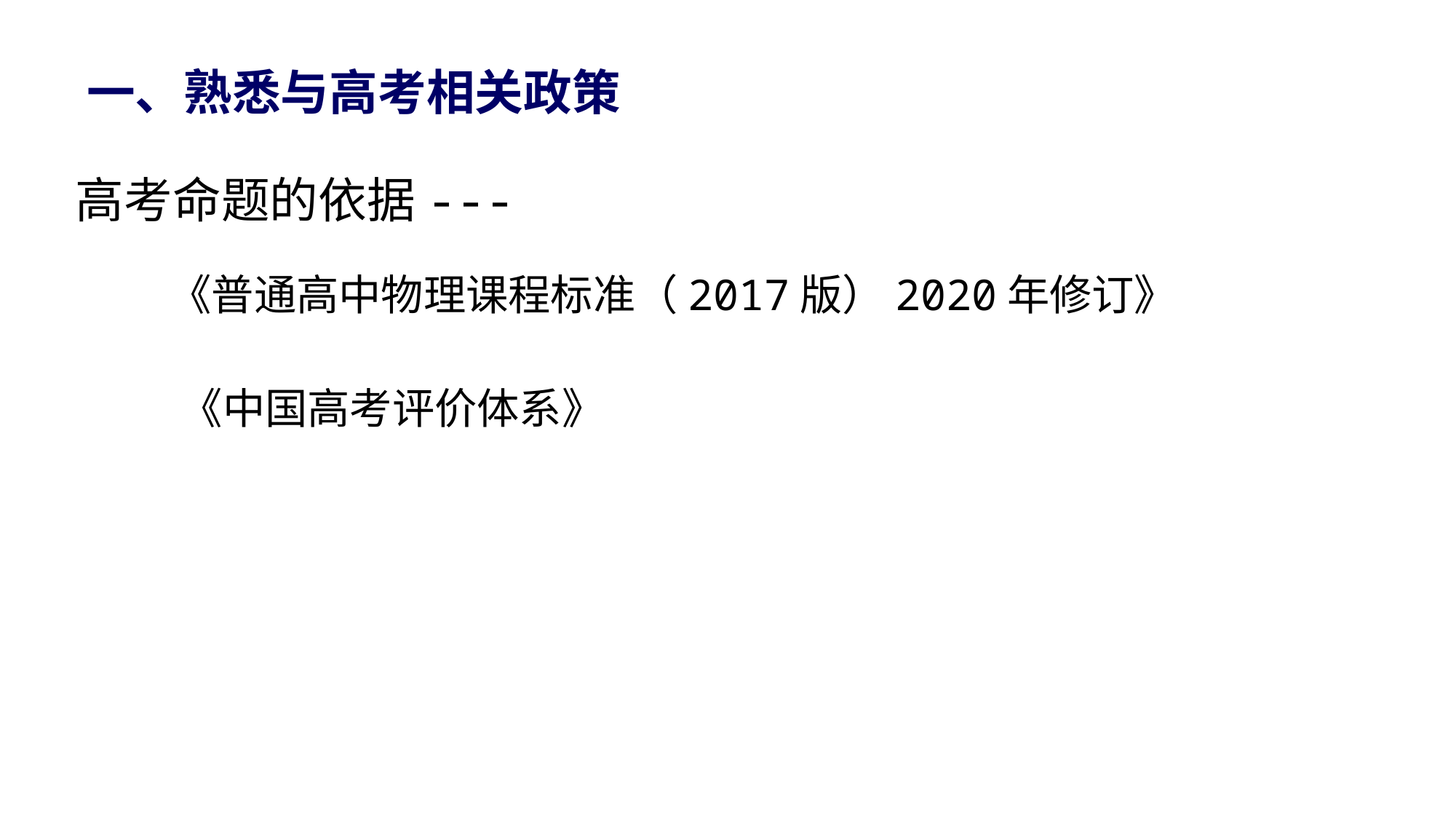

# 一、熟悉与高考相关政策
高考命题的依据---
《普通高中物理课程标准（2017版）2020年修订》
《中国高考评价体系》